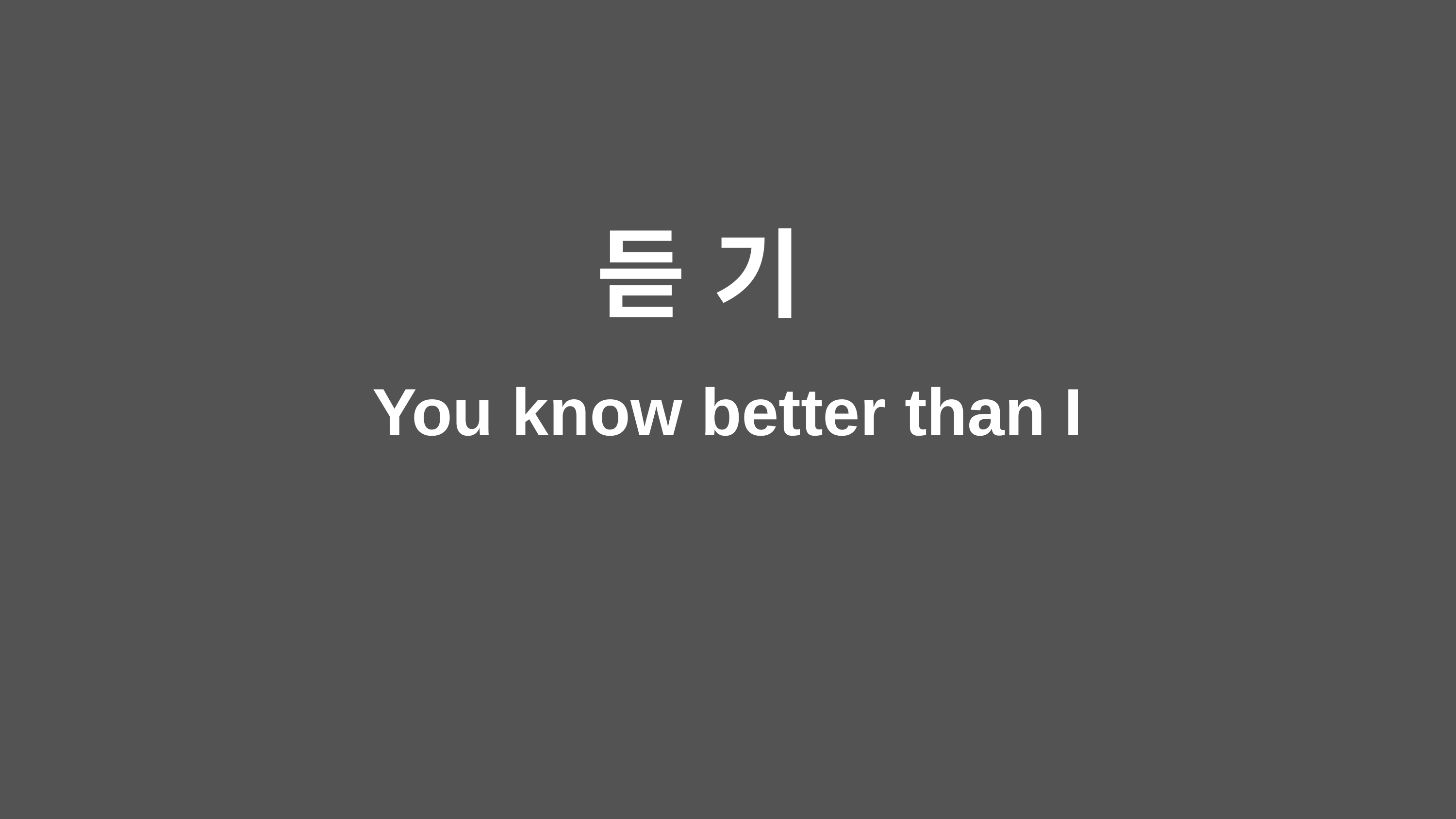

# 듣 기
You know better than I